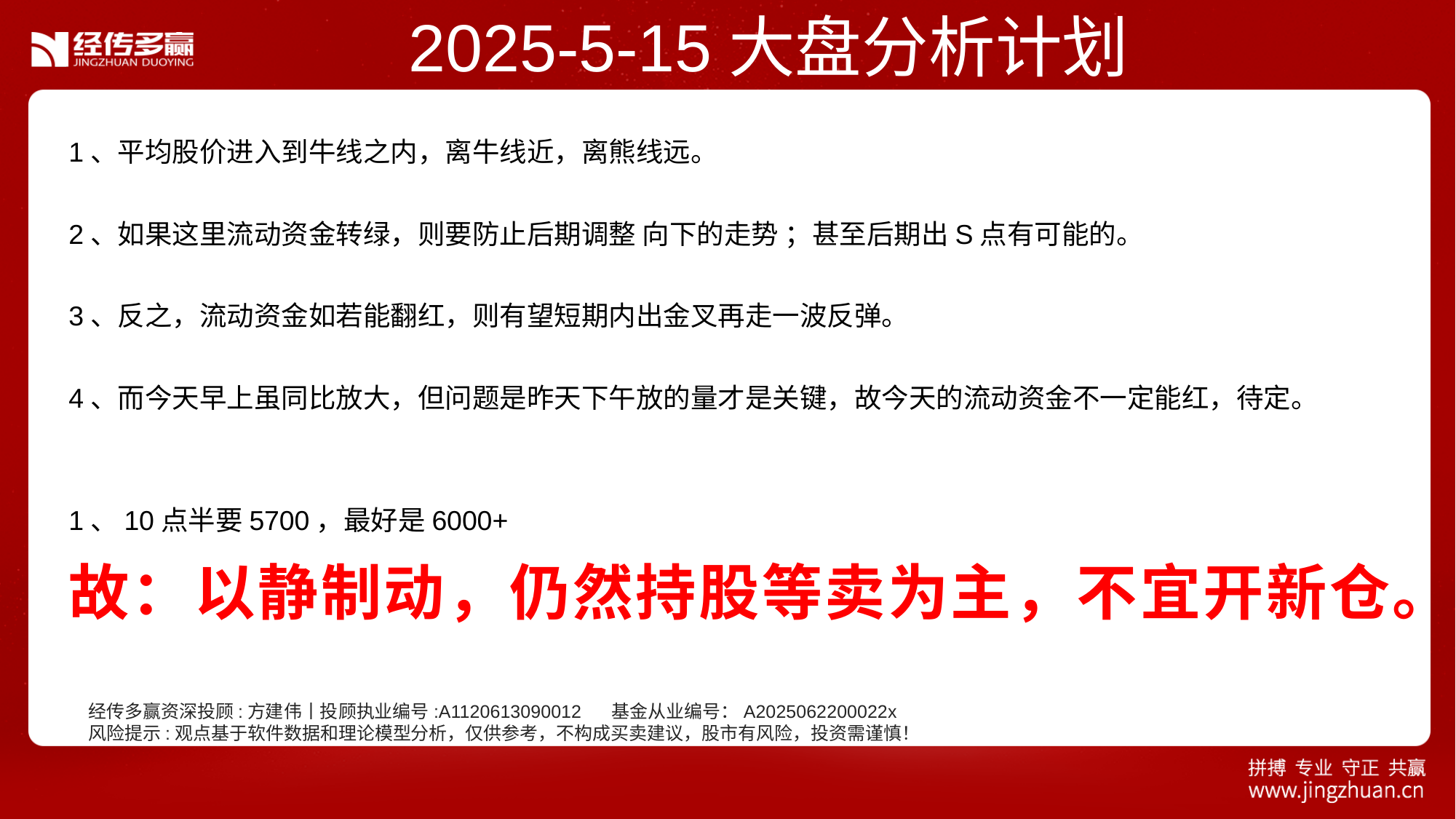

2025-5-15大盘分析计划
1、平均股价进入到牛线之内，离牛线近，离熊线远。

2、如果这里流动资金转绿，则要防止后期调整 向下的走势 ；甚至后期出S点有可能的。

3、反之，流动资金如若能翻红，则有望短期内出金叉再走一波反弹。

4、而今天早上虽同比放大，但问题是昨天下午放的量才是关键，故今天的流动资金不一定能红，待定。

1、10点半要5700，最好是6000+
故：以静制动，仍然持股等卖为主，不宜开新仓。